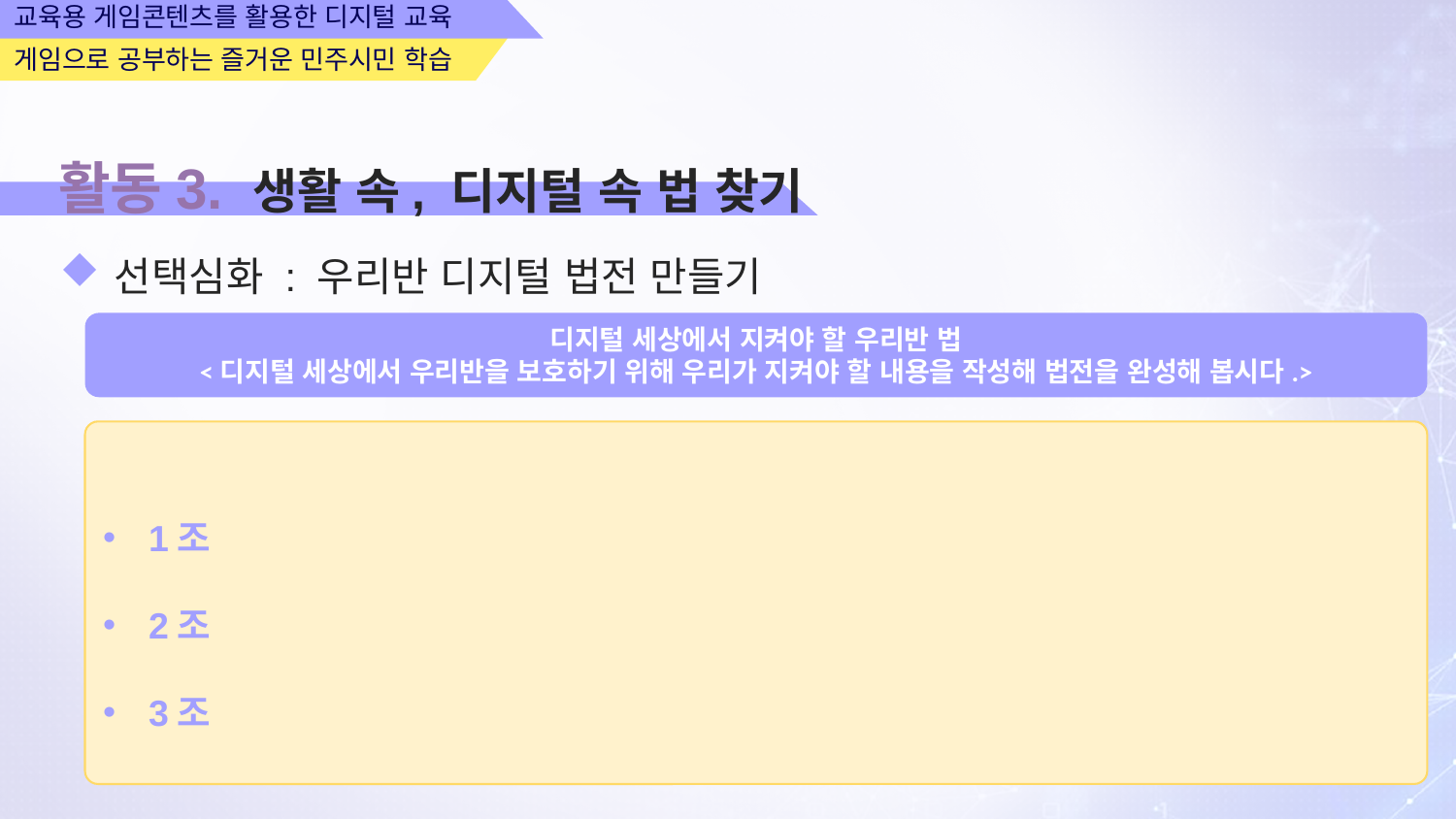

교육용 게임콘텐츠를 활용한 디지털 교육
게임으로 공부하는 즐거운 민주시민 학습

활동3. 생활 속, 디지털 속 법 찾기

선택심화 : 우리반 디지털 법전 만들기
디지털 세상에서 지켜야 할 우리반 법
<디지털 세상에서 우리반을 보호하기 위해 우리가 지켜야 할 내용을 작성해 법전을 완성해 봅시다.>
1조
2조
3조